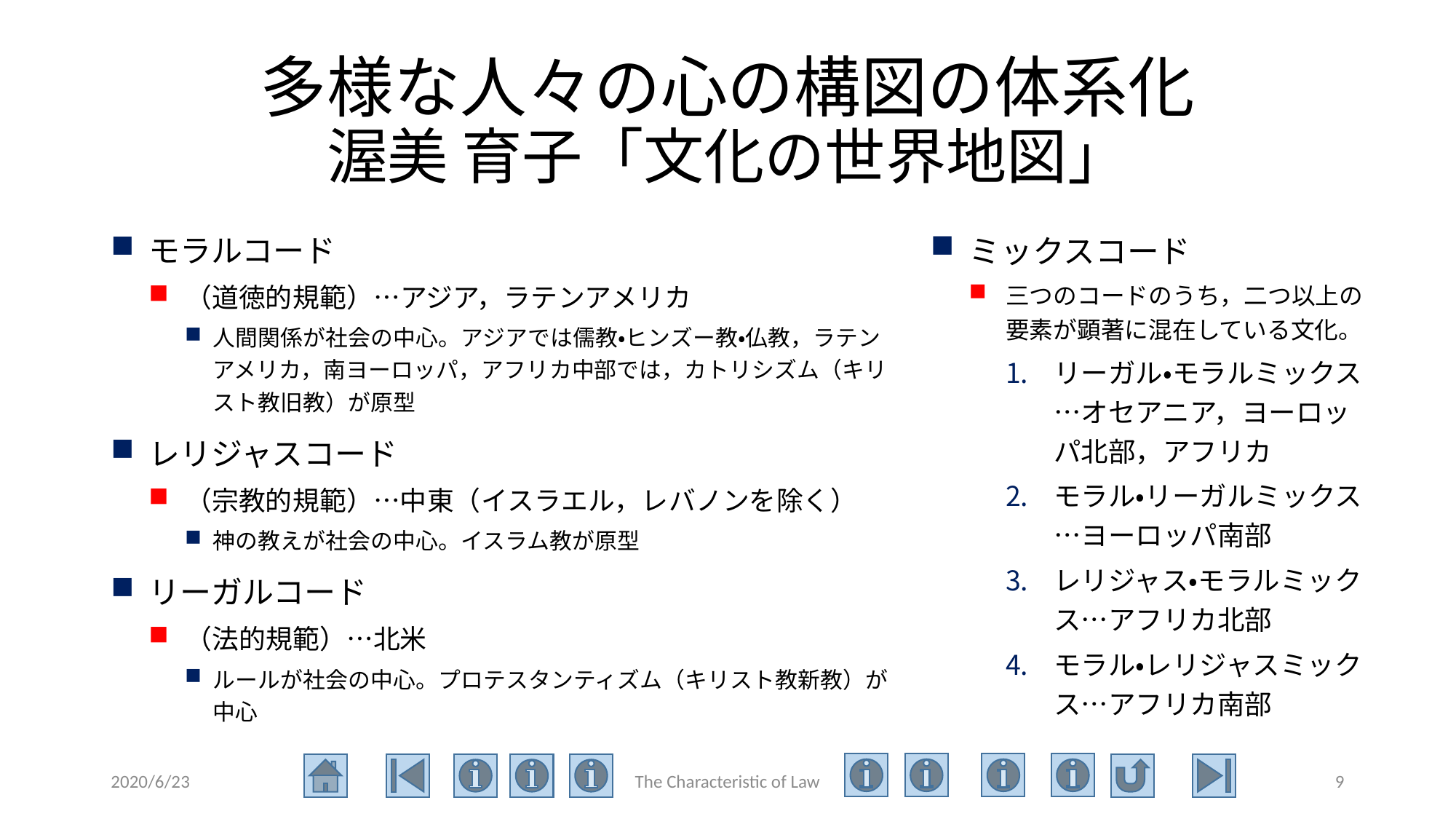

# 多様な人々の心の構図の体系化 渥美 育子「文化の世界地図」
モラルコード
（道徳的規範）…アジア，ラテンアメリカ
人間関係が社会の中心。アジアでは儒教・ヒンズー教・仏教，ラテンアメリカ，南ヨーロッパ，アフリカ中部では，カトリシズム（キリスト教旧教）が原型
レリジャスコード
（宗教的規範）…中東（イスラエル，レバノンを除く）
神の教えが社会の中心。イスラム教が原型
リーガルコード
（法的規範）…北米
ルールが社会の中心。プロテスタンティズム（キリスト教新教）が中心
ミックスコード
三つのコードのうち，二つ以上の要素が顕著に混在している文化。
リーガル・モラルミックス…オセアニア，ヨーロッパ北部，アフリカ
モラル・リーガルミックス…ヨーロッパ南部
レリジャス・モラルミックス…アフリカ北部
モラル・レリジャスミックス…アフリカ南部
2020/6/23
The Characteristic of Law
9